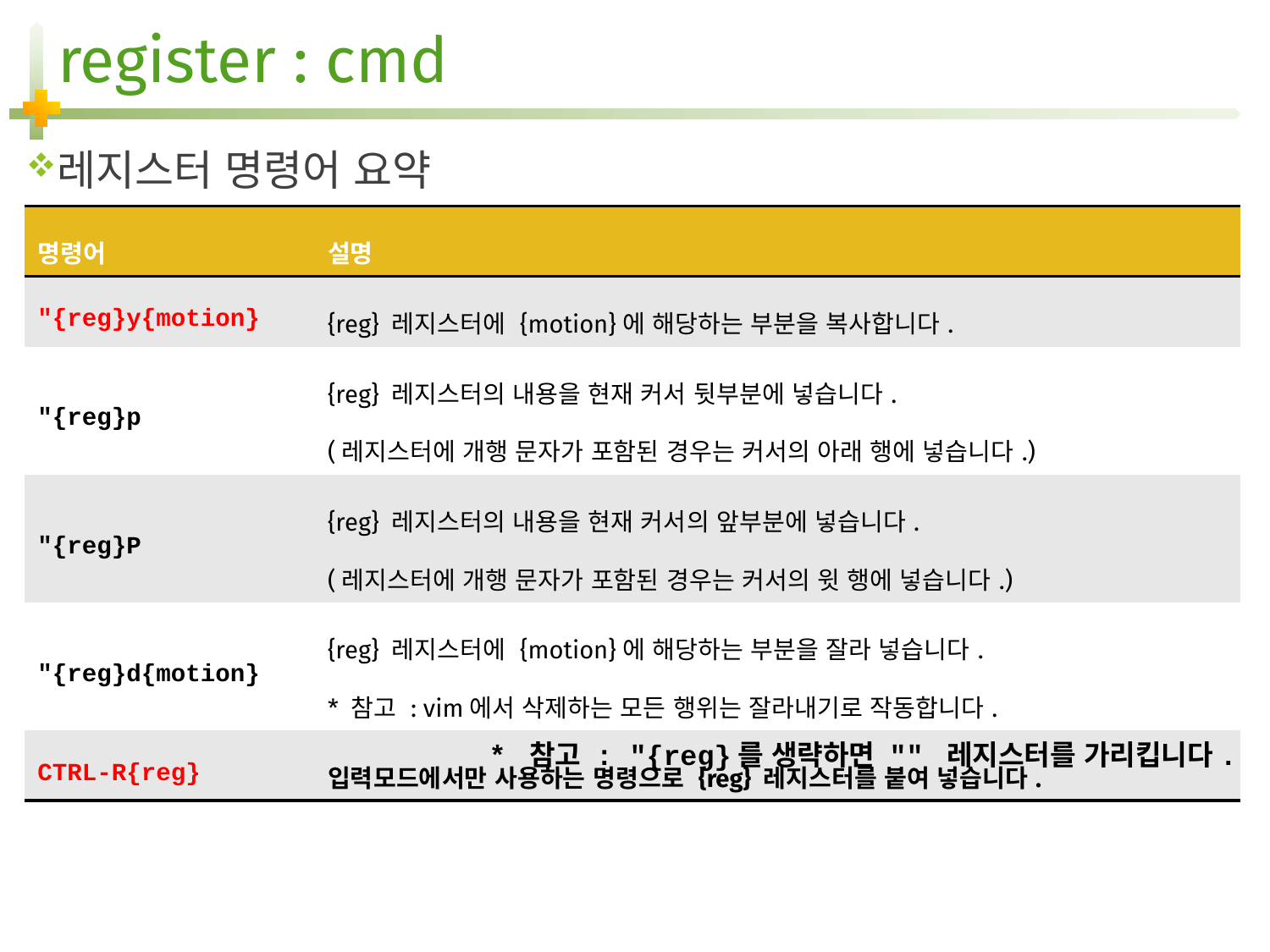

# register : cmd
레지스터 명령어 요약
| 명령어 | 설명 |
| --- | --- |
| "{reg}y{motion} | {reg} 레지스터에 {motion}에 해당하는 부분을 복사합니다. |
| "{reg}p | {reg} 레지스터의 내용을 현재 커서 뒷부분에 넣습니다. (레지스터에 개행 문자가 포함된 경우는 커서의 아래 행에 넣습니다.) |
| "{reg}P | {reg} 레지스터의 내용을 현재 커서의 앞부분에 넣습니다. (레지스터에 개행 문자가 포함된 경우는 커서의 윗 행에 넣습니다.) |
| "{reg}d{motion} | {reg} 레지스터에 {motion}에 해당하는 부분을 잘라 넣습니다. \* 참고 : vim에서 삭제하는 모든 행위는 잘라내기로 작동합니다. |
| CTRL-R{reg} | 입력모드에서만 사용하는 명령으로 {reg} 레지스터를 붙여 넣습니다. |
* 참고 : "{reg}를 생략하면 "" 레지스터를 가리킵니다.